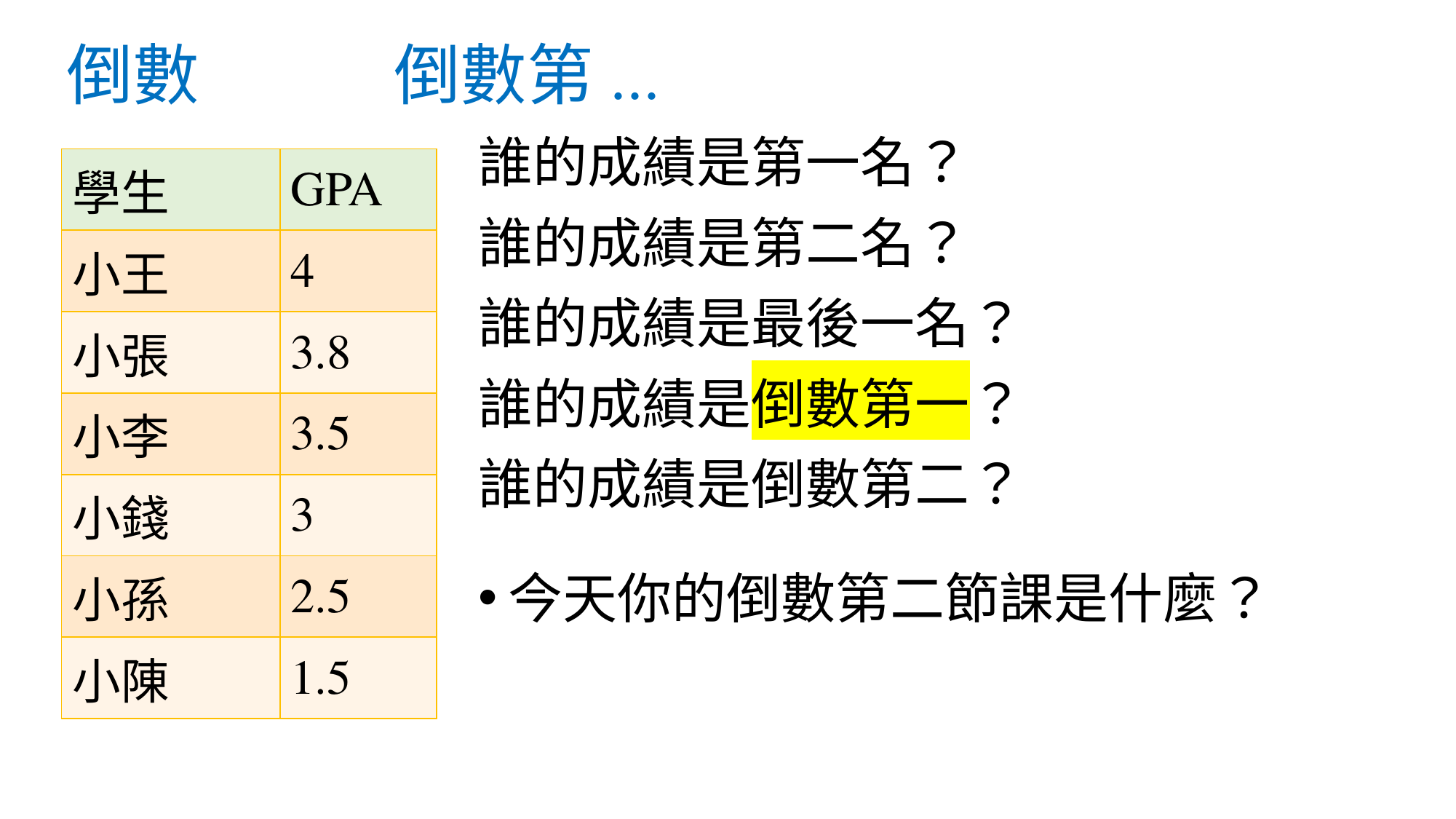

# 倒數 		倒數第...
誰的成績是第一名？
誰的成績是第二名？
誰的成績是最後一名？
誰的成績是倒數第一？
誰的成績是倒數第二？
今天你的倒數第二節課是什麼？
| 學生 | GPA |
| --- | --- |
| 小王 | 4 |
| 小張 | 3.8 |
| 小李 | 3.5 |
| 小錢 | 3 |
| 小孫 | 2.5 |
| 小陳 | 1.5 |